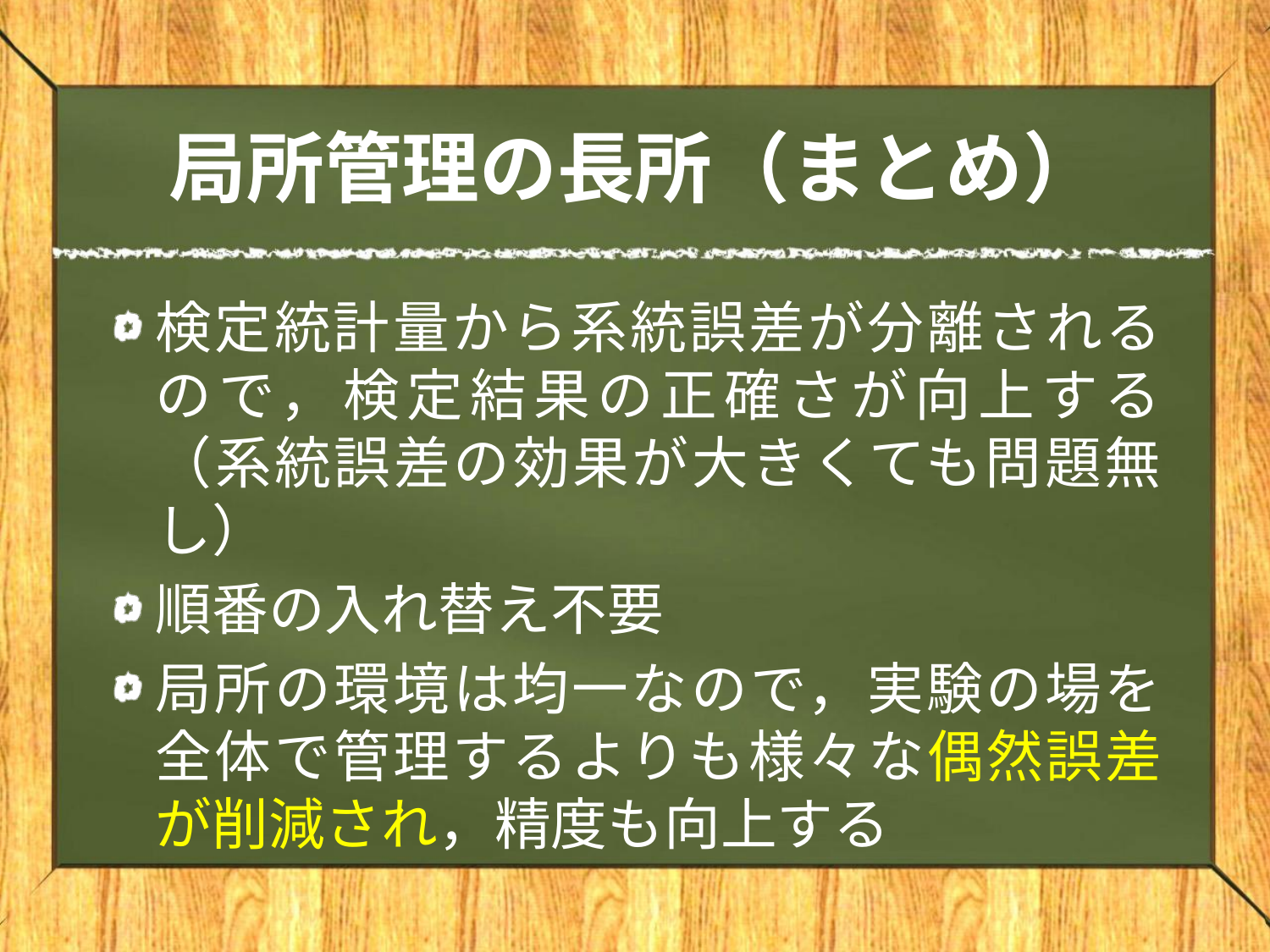

# 局所管理の長所（まとめ）
検定統計量から系統誤差が分離されるので，検定結果の正確さが向上する（系統誤差の効果が大きくても問題無し）
順番の入れ替え不要
局所の環境は均一なので，実験の場を全体で管理するよりも様々な偶然誤差が削減され，精度も向上する